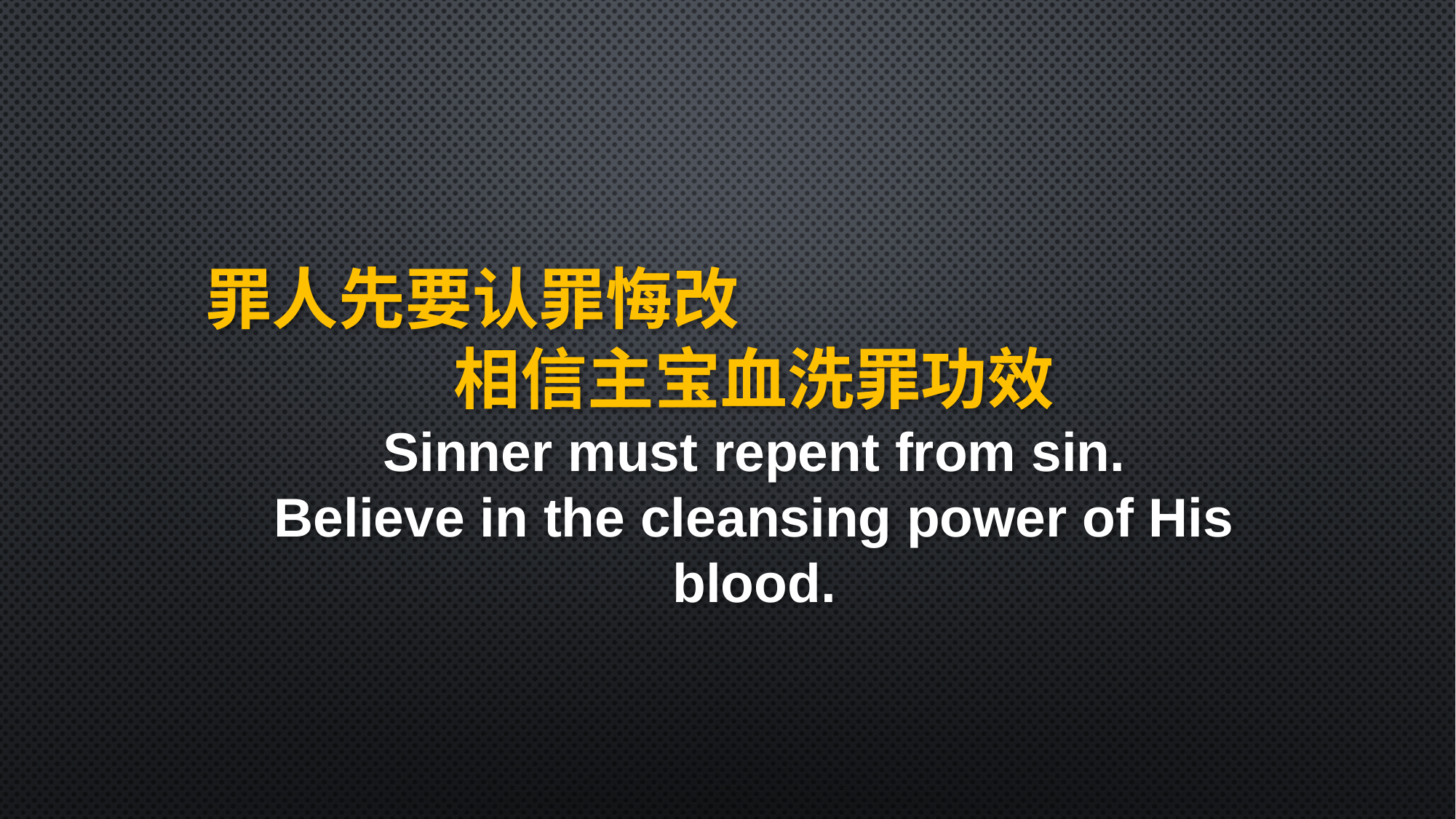

罪人先要认罪悔改
相信主宝血洗罪功效
Sinner must repent from sin.
Believe in the cleansing power of His blood.